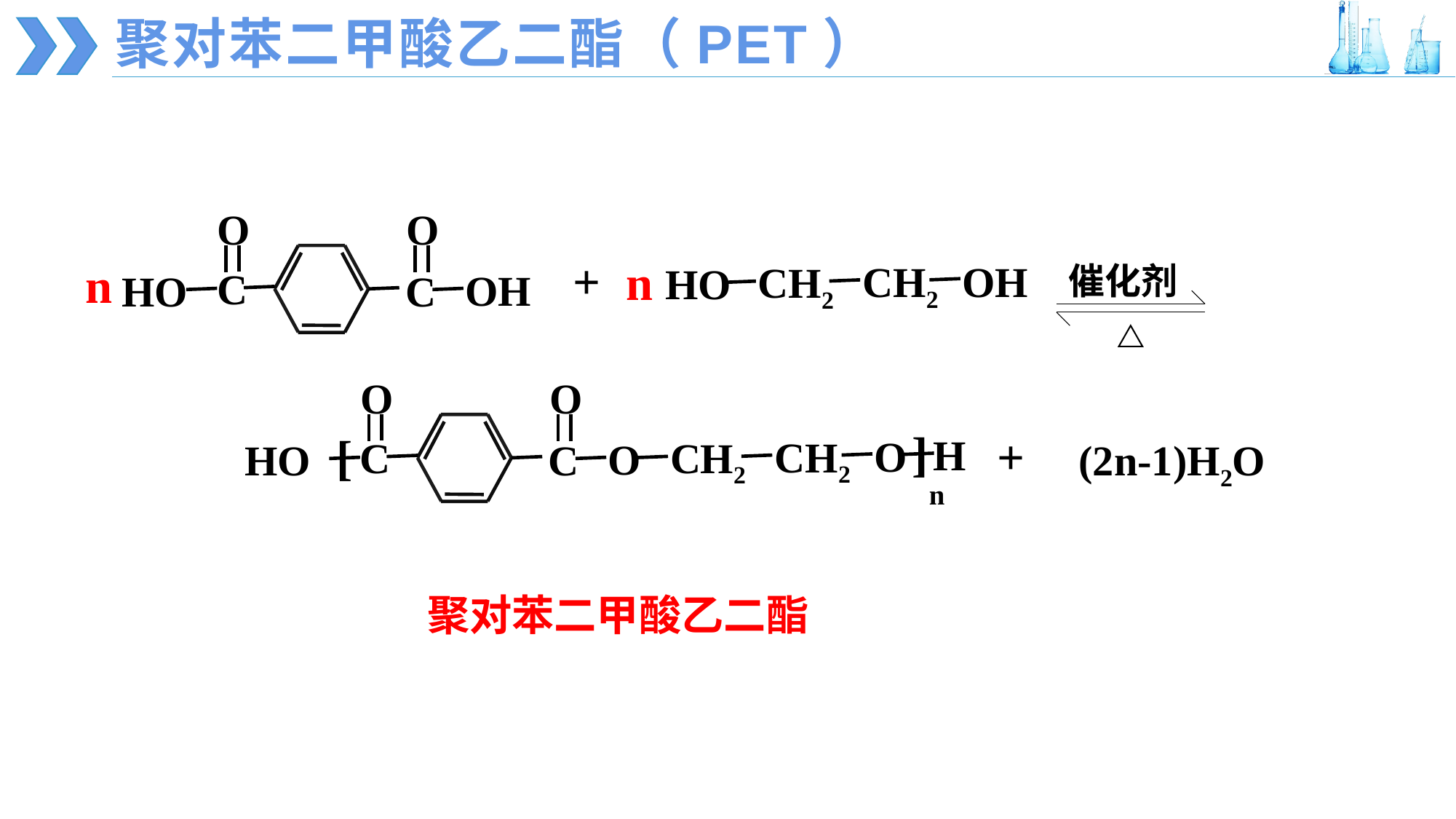

聚对苯二甲酸乙二酯（PET）
O
O

C
OH
HO
C
+
n
OH
CH2
CH2
HO
n
催化剂

O
O

]
[
O
CH2
CH2
C
O
HO
C
n
H
+
 (2n-1)H2O
聚对苯二甲酸乙二酯